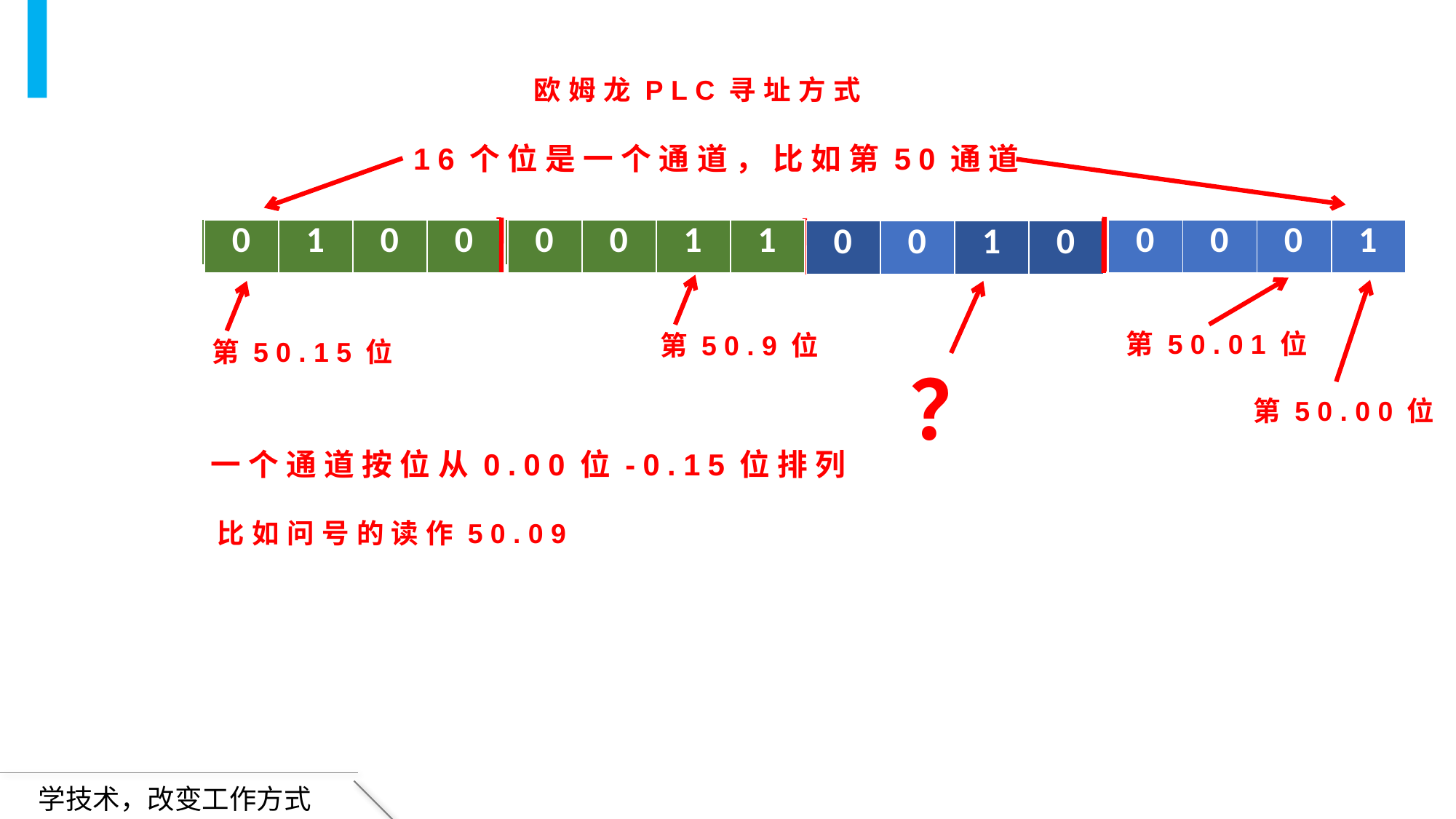

欧姆龙PLC寻址方式
16个位是一个通道，比如第50通道
| 0 | 0 | 0 | 1 |
| --- | --- | --- | --- |
| 0 | 1 | 0 | 0 |
| --- | --- | --- | --- |
| 0 | 0 | 1 | 1 |
| --- | --- | --- | --- |
| 0 | 0 | 1 | 0 |
| --- | --- | --- | --- |
| 0 | 1 | 0 | 0 |
| --- | --- | --- | --- |
| 0 | 0 | 1 | 1 |
| --- | --- | --- | --- |
| 0 | 0 | 0 | 1 |
| --- | --- | --- | --- |
| 0 | 0 | 1 | 0 |
| --- | --- | --- | --- |
第50.01位
第50.9位
第50.15位
？
第50.00位
一个通道按位从0.00位-0.15位排列
比如问号的读作50.09